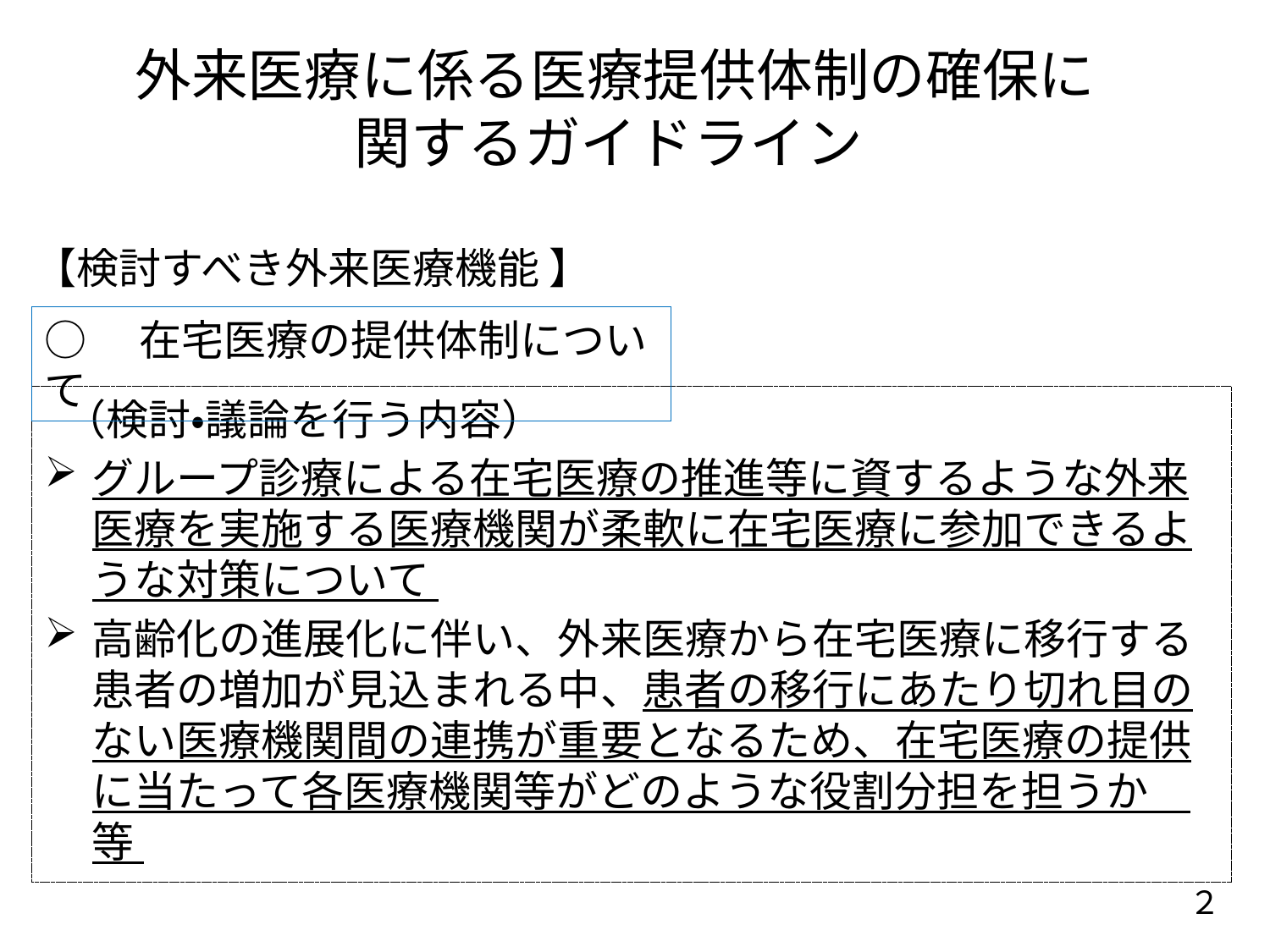

外来医療に係る医療提供体制の確保に
関するガイドライン
# 【検討すべき外来医療機能 】
○　在宅医療の提供体制について
 （検討・議論を行う内容）
グループ診療による在宅医療の推進等に資するような外来医療を実施する医療機関が柔軟に在宅医療に参加できるような対策について
高齢化の進展化に伴い、外来医療から在宅医療に移行する患者の増加が見込まれる中、患者の移行にあたり切れ目のない医療機関間の連携が重要となるため、在宅医療の提供に当たって各医療機関等がどのような役割分担を担うか　等
　２